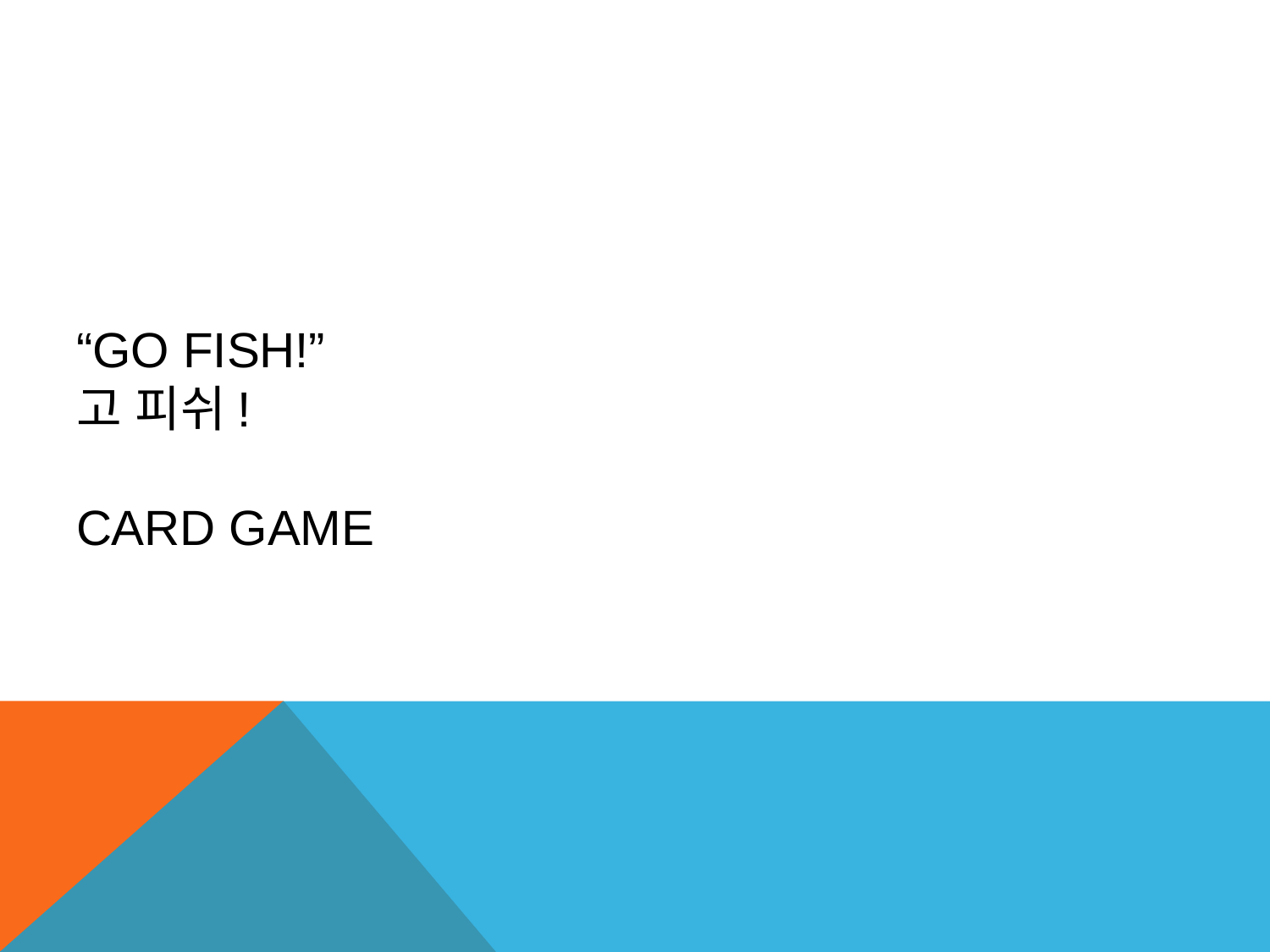

# “Go Fish!” 고 피쉬! Card game